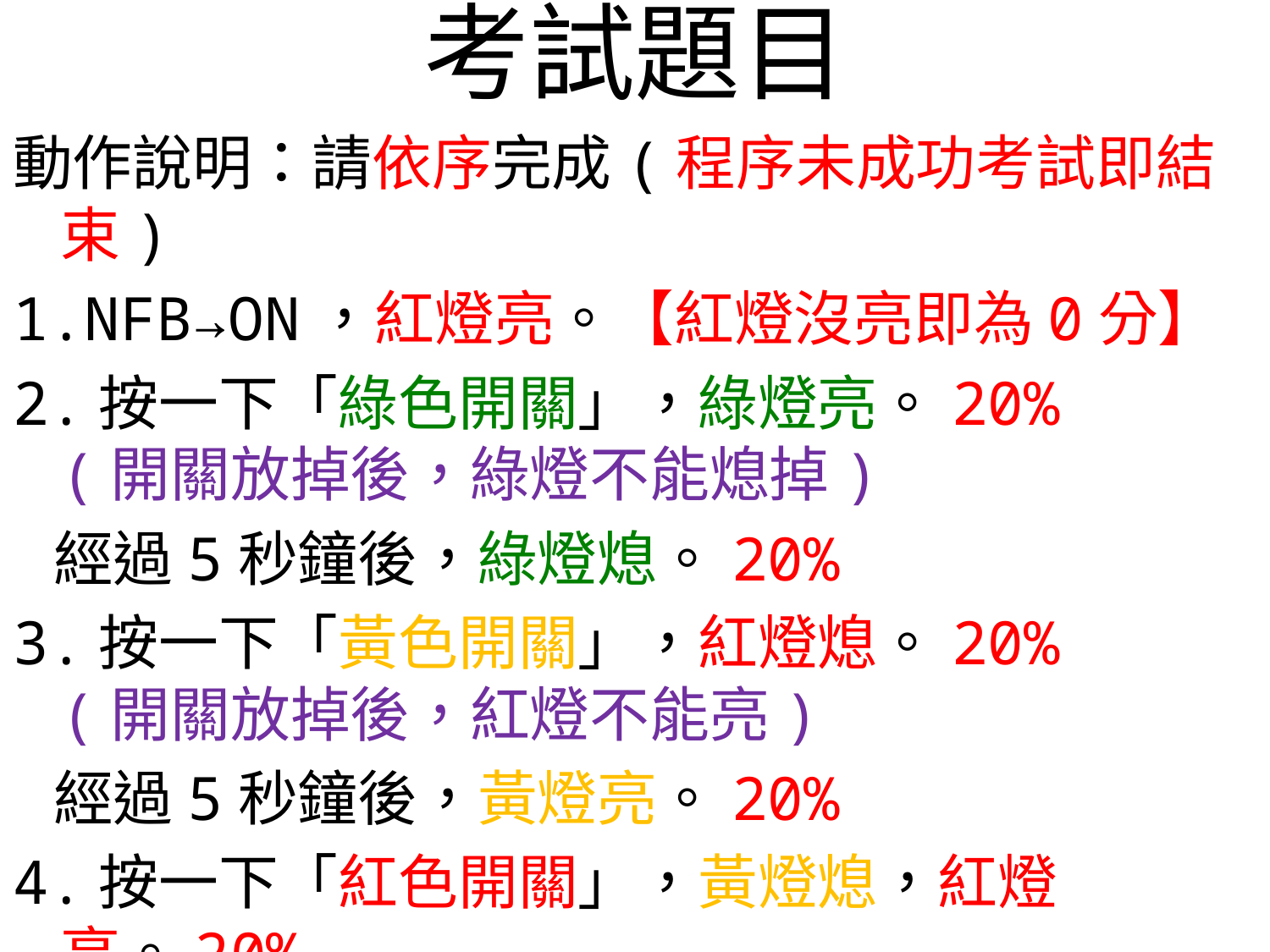

# 考試題目
動作說明：請依序完成(程序未成功考試即結束)
1.NFB→ON，紅燈亮。【紅燈沒亮即為0分】
2.按一下「綠色開關」，綠燈亮。20%
(開關放掉後，綠燈不能熄掉)
  經過5秒鐘後，綠燈熄。20%
3.按一下「黃色開關」，紅燈熄。20%
(開關放掉後，紅燈不能亮)
  經過5秒鐘後，黃燈亮。20%
4.按一下「紅色開關」，黃燈熄，紅燈亮。20%
注意：2→3→4的動作未達成即不給分評分結束